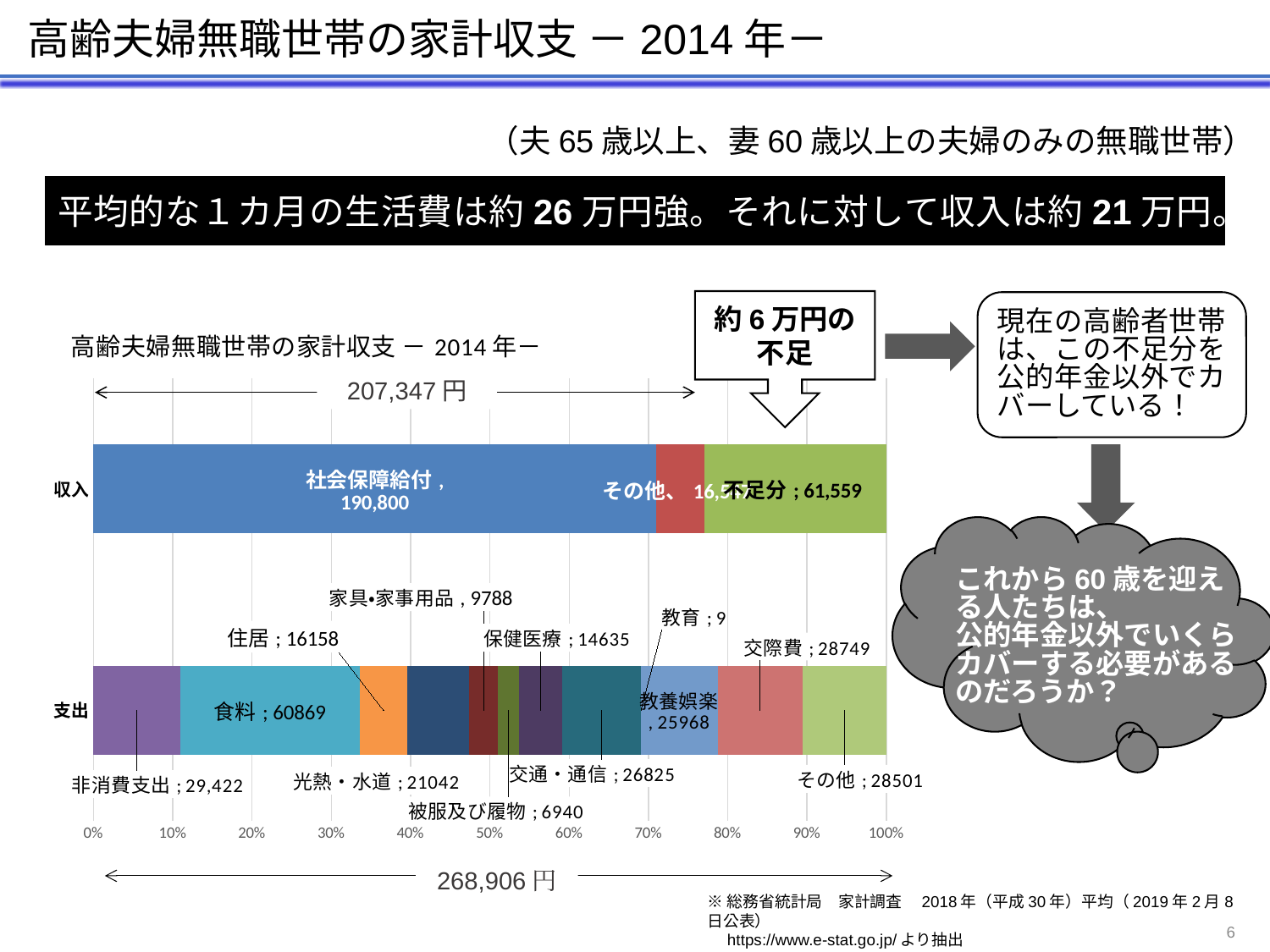

高齢夫婦無職世帯の家計収支 －2014年－
（夫65歳以上、妻60歳以上の夫婦のみの無職世帯）
平均的な１カ月の生活費は約26万円強。それに対して収入は約21万円。
約6万円の不足
現在の高齢者世帯は、この不足分を公的年金以外でカバーしている！

### Chart: 高齢夫婦無職世帯の家計収支 －2014年－

| Category | 社会保障給付 | その他 | 不足分 | 非消費支出 | 食料 | 住居 | 光熱・水道 | 家具・家事用品 | 被服及び履物 | 保健医療 | 交通・通信 | 教育 | 教養娯楽 | 交際費 | その他 |
|---|---|---|---|---|---|---|---|---|---|---|---|---|---|---|---|
| 支出 | None | None | None | 29422.0 | 60869.0 | 16158.0 | 21042.0 | 9788.0 | 6940.0 | 14635.0 | 26825.0 | 9.0 | 25968.0 | 28749.0 | 28501.0 |
| 収入 | 190800.0 | 16547.0 | 61559.0 | None | None | None | None | None | None | None | None | None | None | None | None |
207,347円

これから60歳を迎える人たちは、
公的年金以外でいくらカバーする必要があるのだろうか？
268,906円
※総務省統計局　家計調査　2018年（平成30年）平均（2019年2月8日公表）
　https://www.e-stat.go.jp/より抽出
6